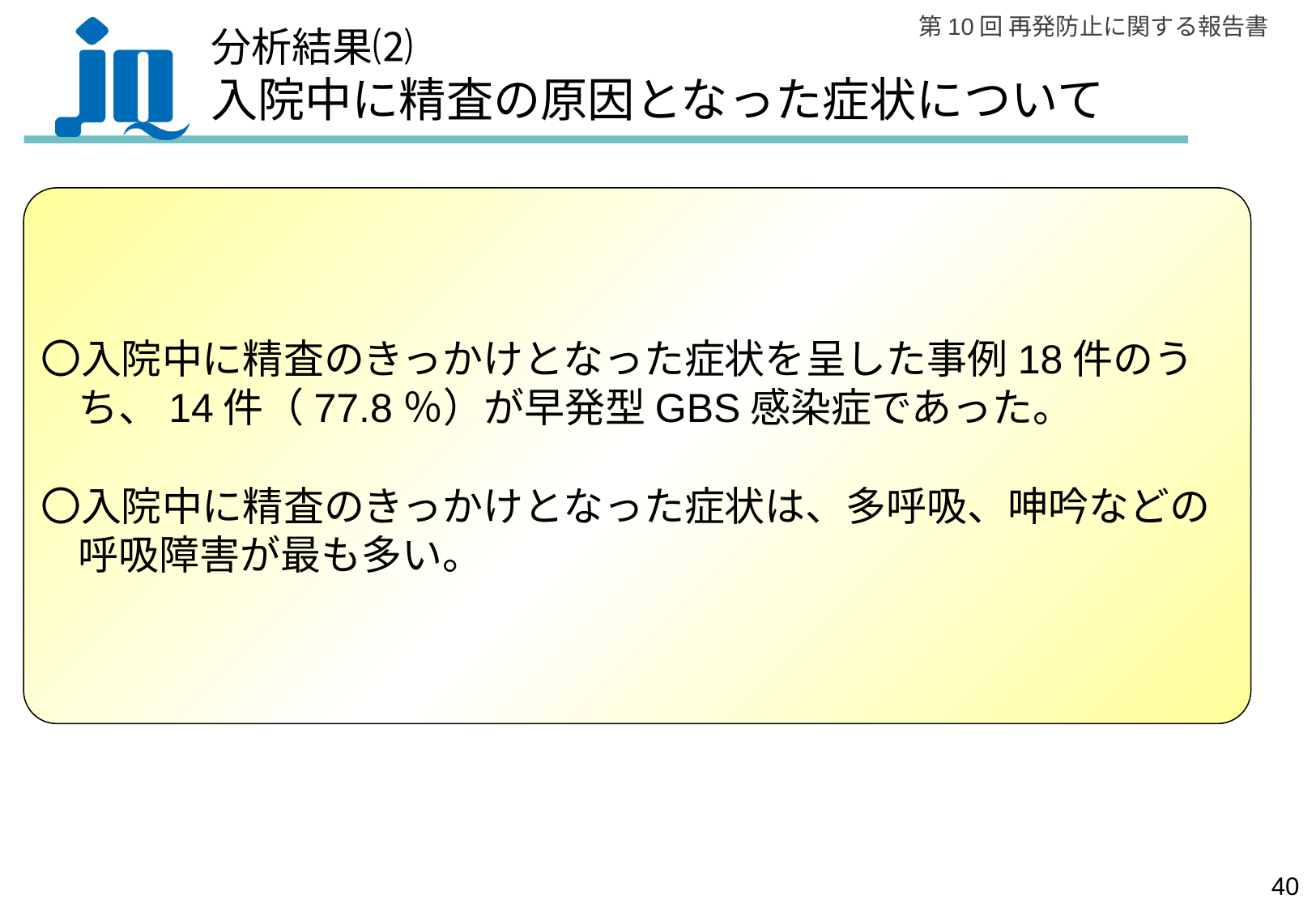

分析結果⑵
入院中に精査の原因となった症状について
〇入院中に精査のきっかけとなった症状を呈した事例18件のうち、14件（77.8％）が早発型GBS感染症であった。

〇入院中に精査のきっかけとなった症状は、多呼吸、呻吟などの呼吸障害が最も多い。
40